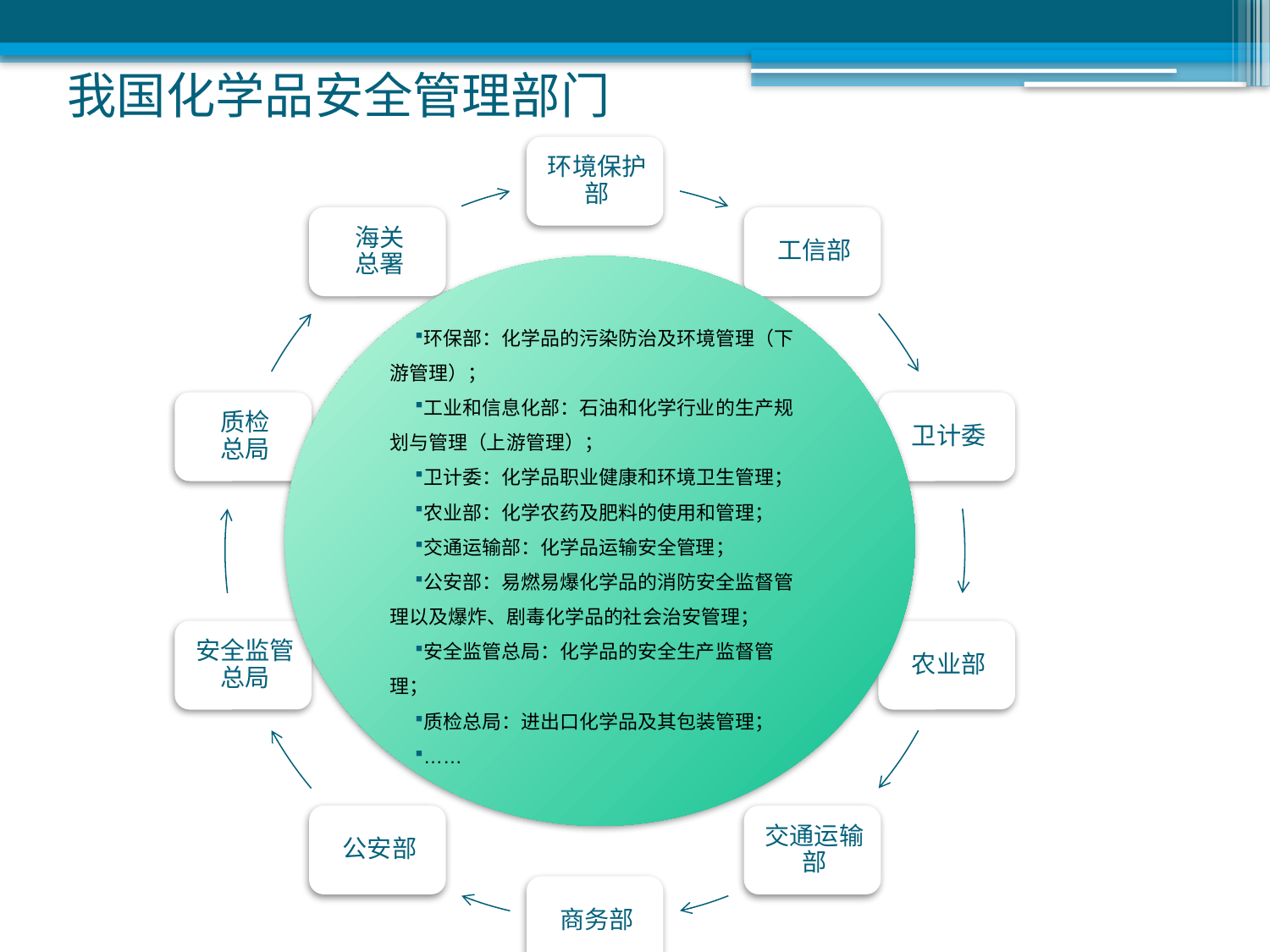

# 我国化学品安全管理部门
环境保护部
工信部
卫计委
农业部
交通运输部
商务部
公安部
安全监管总局
质检
总局
海关
总署
环保部：化学品的污染防治及环境管理（下游管理）；
工业和信息化部：石油和化学行业的生产规划与管理（上游管理）；
卫计委：化学品职业健康和环境卫生管理；
农业部：化学农药及肥料的使用和管理；
交通运输部：化学品运输安全管理；
公安部：易燃易爆化学品的消防安全监督管理以及爆炸、剧毒化学品的社会治安管理；
安全监管总局：化学品的安全生产监督管理；
质检总局：进出口化学品及其包装管理；
……